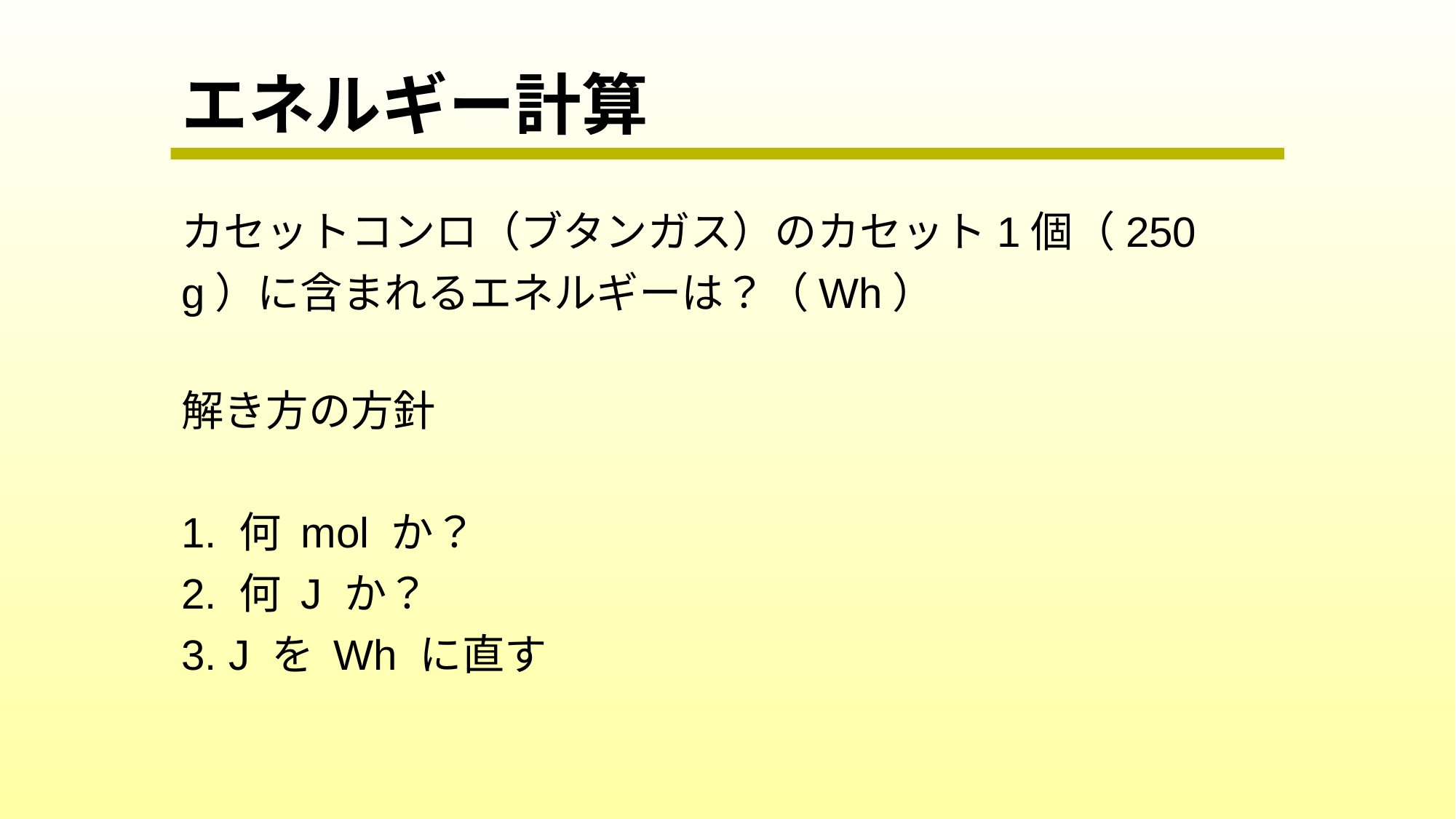

# エネルギー計算
カセットコンロ（ブタンガス）のカセット1個（250 g）に含まれるエネルギーは？（Wh）
解き方の方針

1. 何 mol か？
2. 何 J か？
3. J を Wh に直す